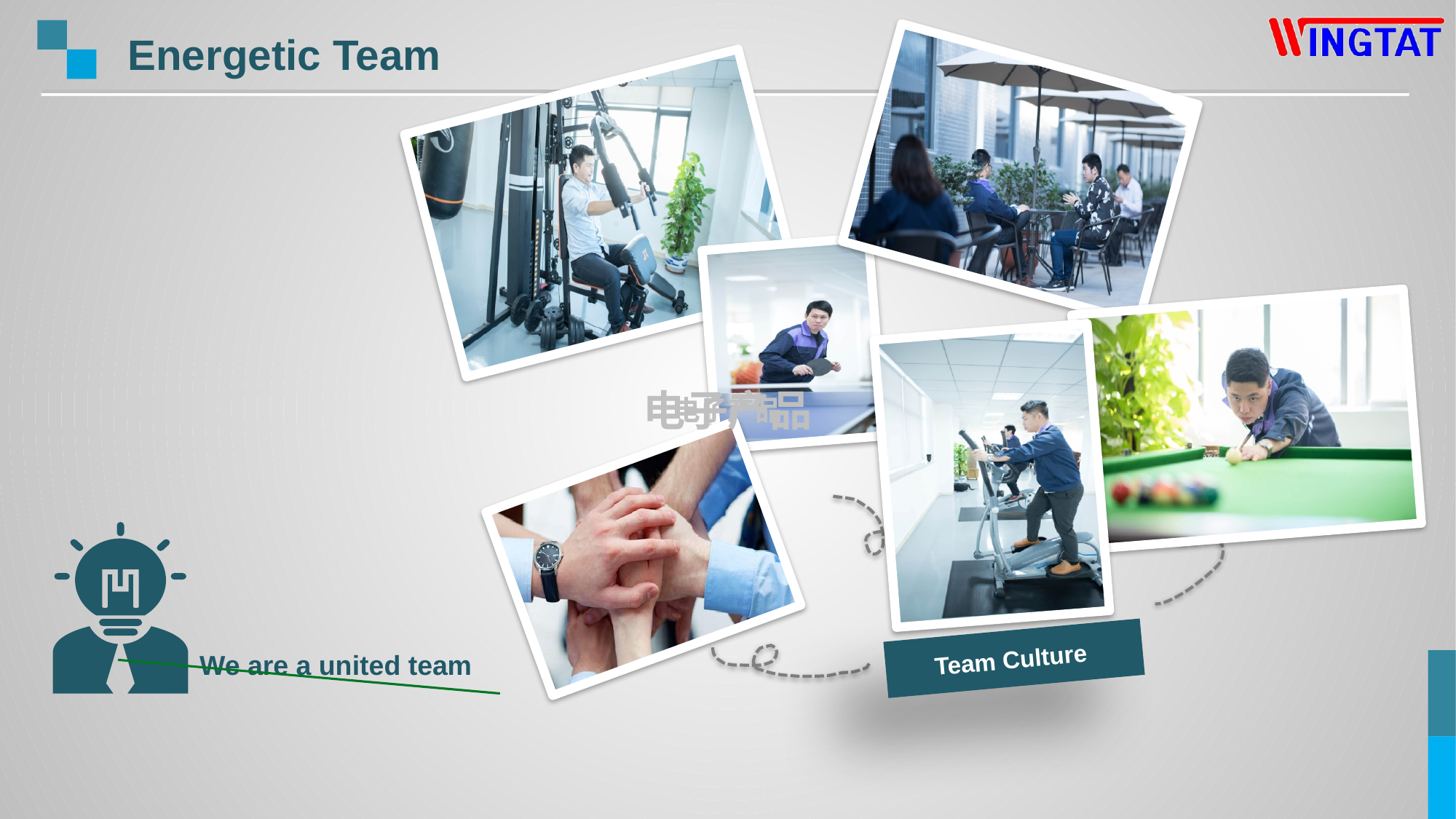

Energetic Team

电子产品
电子产品
电子产品

Team Culture
   We are a united team